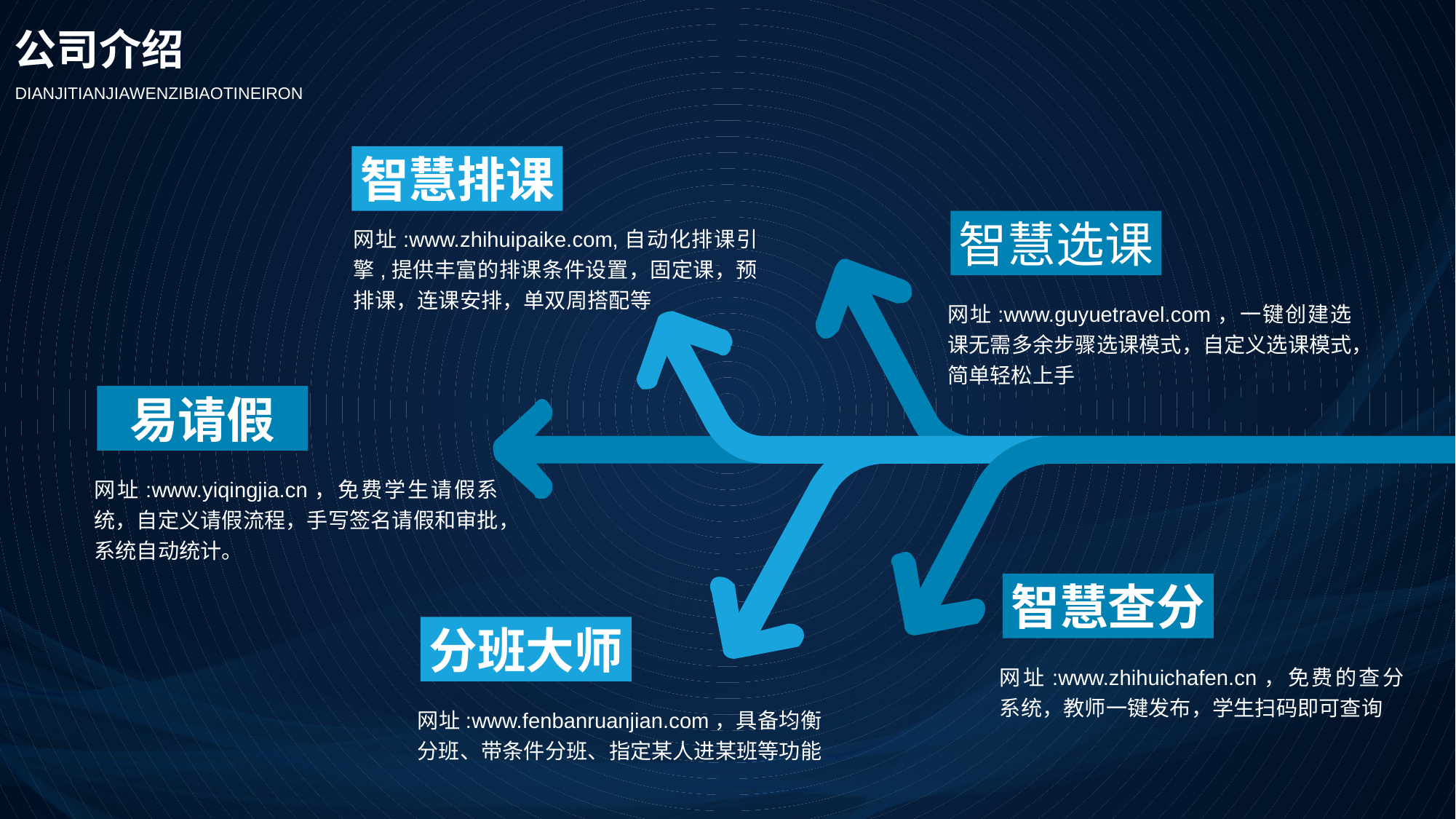

公司介绍
DIANJITIANJIAWENZIBIAOTINEIRON
智慧排课
智慧选课
网址:www.zhihuipaike.com,自动化排课引擎,提供丰富的排课条件设置，固定课，预排课，连课安排，单双周搭配等

网址:www.guyuetravel.com，一键创建选课无需多余步骤选课模式，自定义选课模式，简单轻松上手

易请假

网址:www.yiqingjia.cn，免费学生请假系统，自定义请假流程，手写签名请假和审批，系统自动统计。
智慧查分
分班大师
网址:www.zhihuichafen.cn，免费的查分系统，教师一键发布，学生扫码即可查询
网址:www.fenbanruanjian.com，具备均衡分班、带条件分班、指定某人进某班等功能